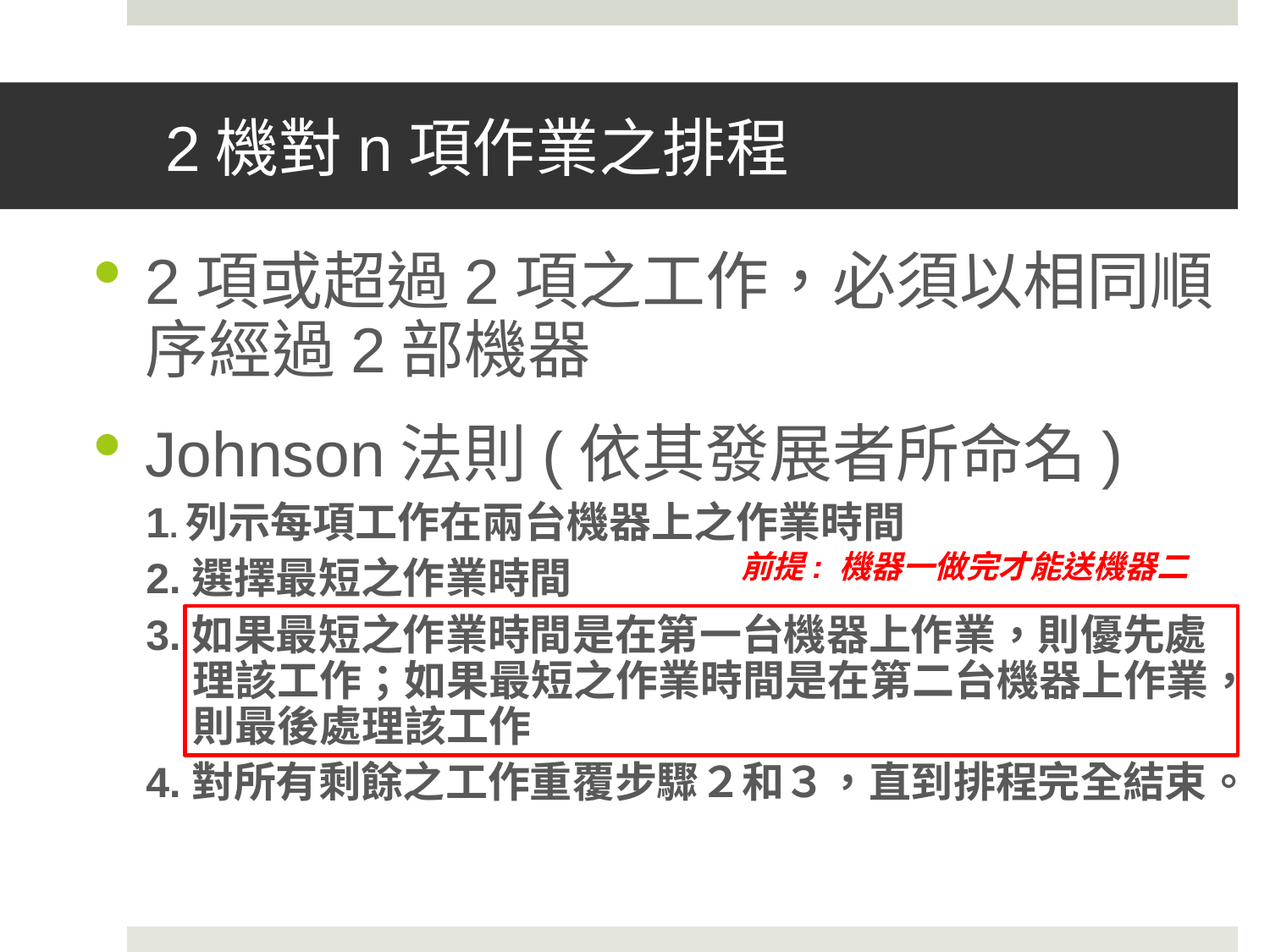

# 2機對n項作業之排程
2項或超過2項之工作，必須以相同順序經過2部機器
Johnson法則(依其發展者所命名)
1.列示每項工作在兩台機器上之作業時間
2.選擇最短之作業時間
3.如果最短之作業時間是在第一台機器上作業，則優先處理該工作；如果最短之作業時間是在第二台機器上作業，則最後處理該工作
4.對所有剩餘之工作重覆步驟２和３，直到排程完全結束。
前提: 機器一做完才能送機器二